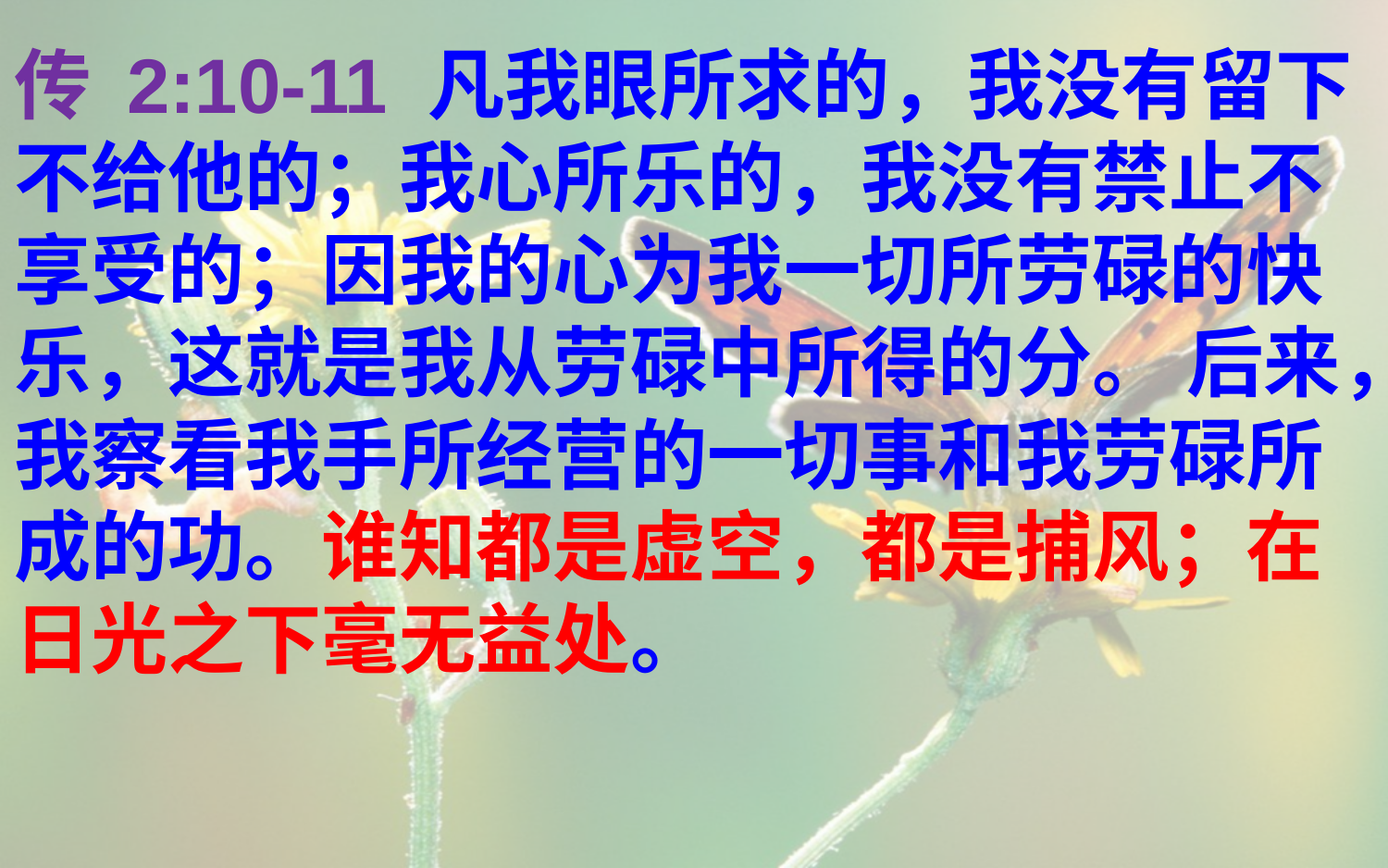

传 2:10-11 凡我眼所求的，我没有留下不给他的；我心所乐的，我没有禁止不享受的；因我的心为我一切所劳碌的快乐，这就是我从劳碌中所得的分。 后来，我察看我手所经营的一切事和我劳碌所成的功。谁知都是虚空，都是捕风；在日光之下毫无益处。